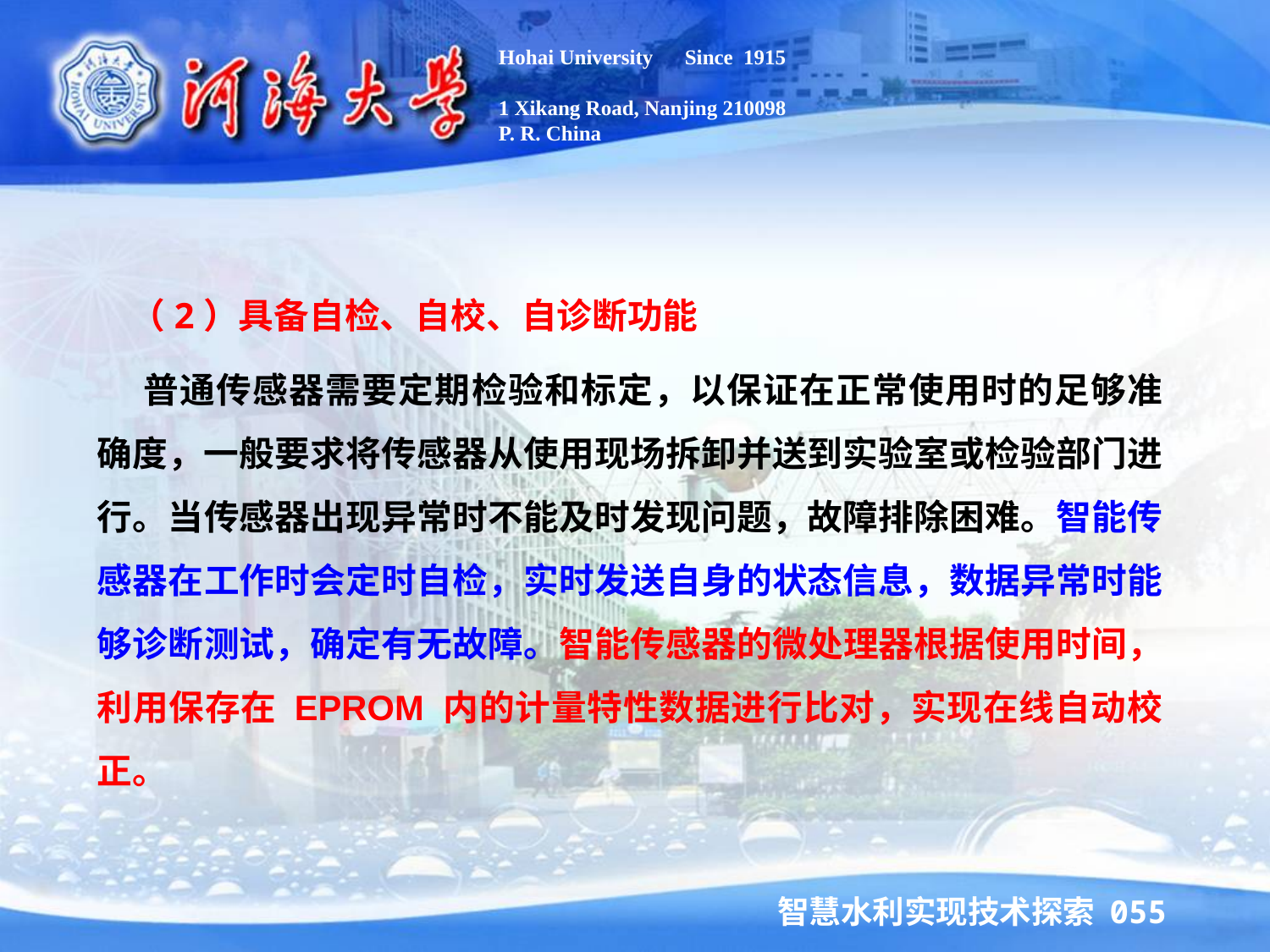

Hohai University      Since  1915
1 Xikang Road, Nanjing 210098
P. R. China
   （2）具备自检、自校、自诊断功能
    普通传感器需要定期检验和标定，以保证在正常使用时的足够准确度，一般要求将传感器从使用现场拆卸并送到实验室或检验部门进行。当传感器出现异常时不能及时发现问题，故障排除困难。智能传感器在工作时会定时自检，实时发送自身的状态信息，数据异常时能够诊断测试，确定有无故障。智能传感器的微处理器根据使用时间，利用保存在 EPROM 内的计量特性数据进行比对，实现在线自动校正。
智慧水利实现技术探索 055